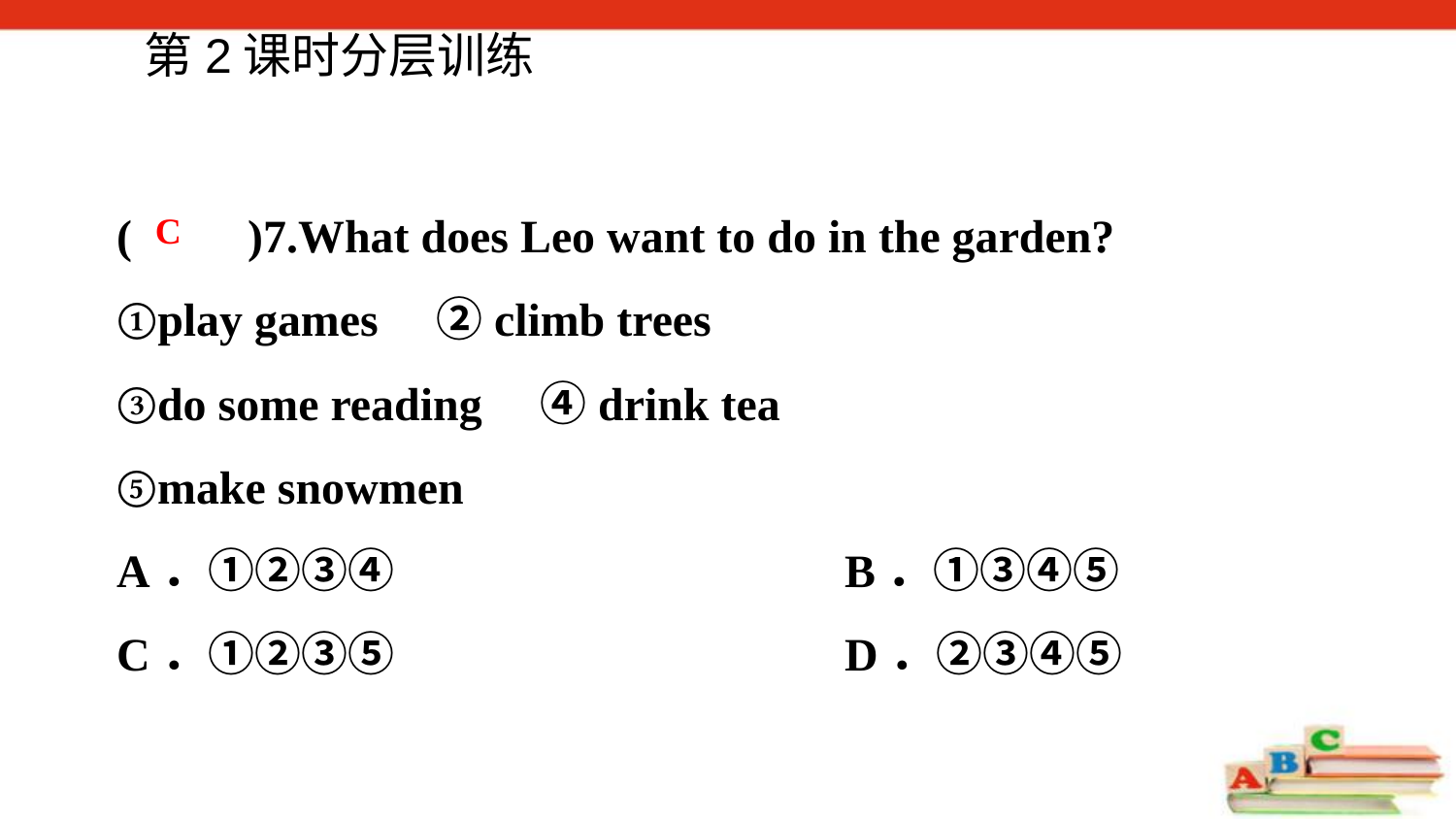

第2课时分层训练
(　　)7.What does Leo want to do in the garden?
①play games　②climb trees
③do some reading　④drink tea
⑤make snowmen
A．①②③④   			B．①③④⑤
C．①②③⑤   			D．②③④⑤
C